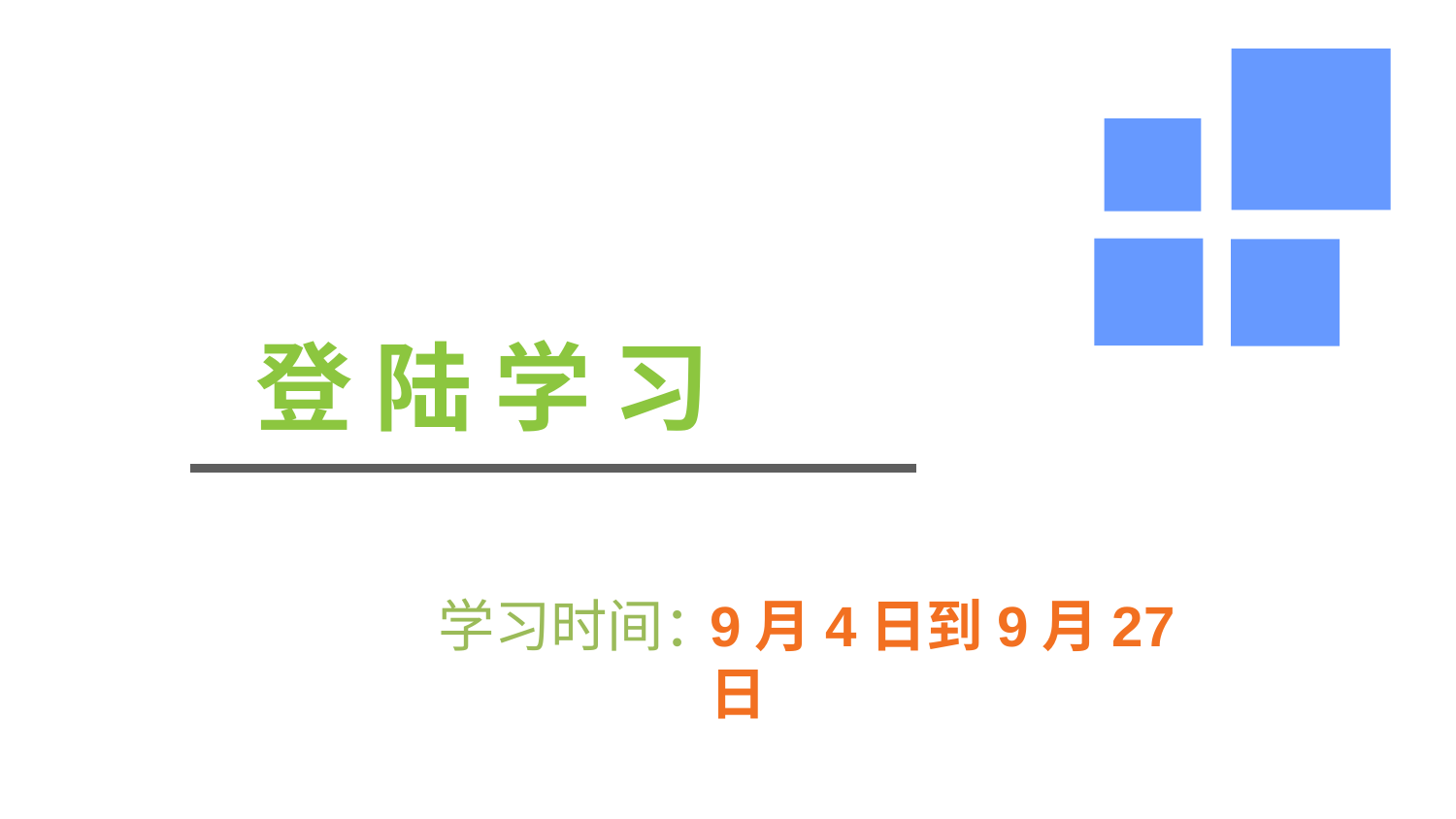

# 登 陆 学 习

学习时间：
9月4日到9月27日